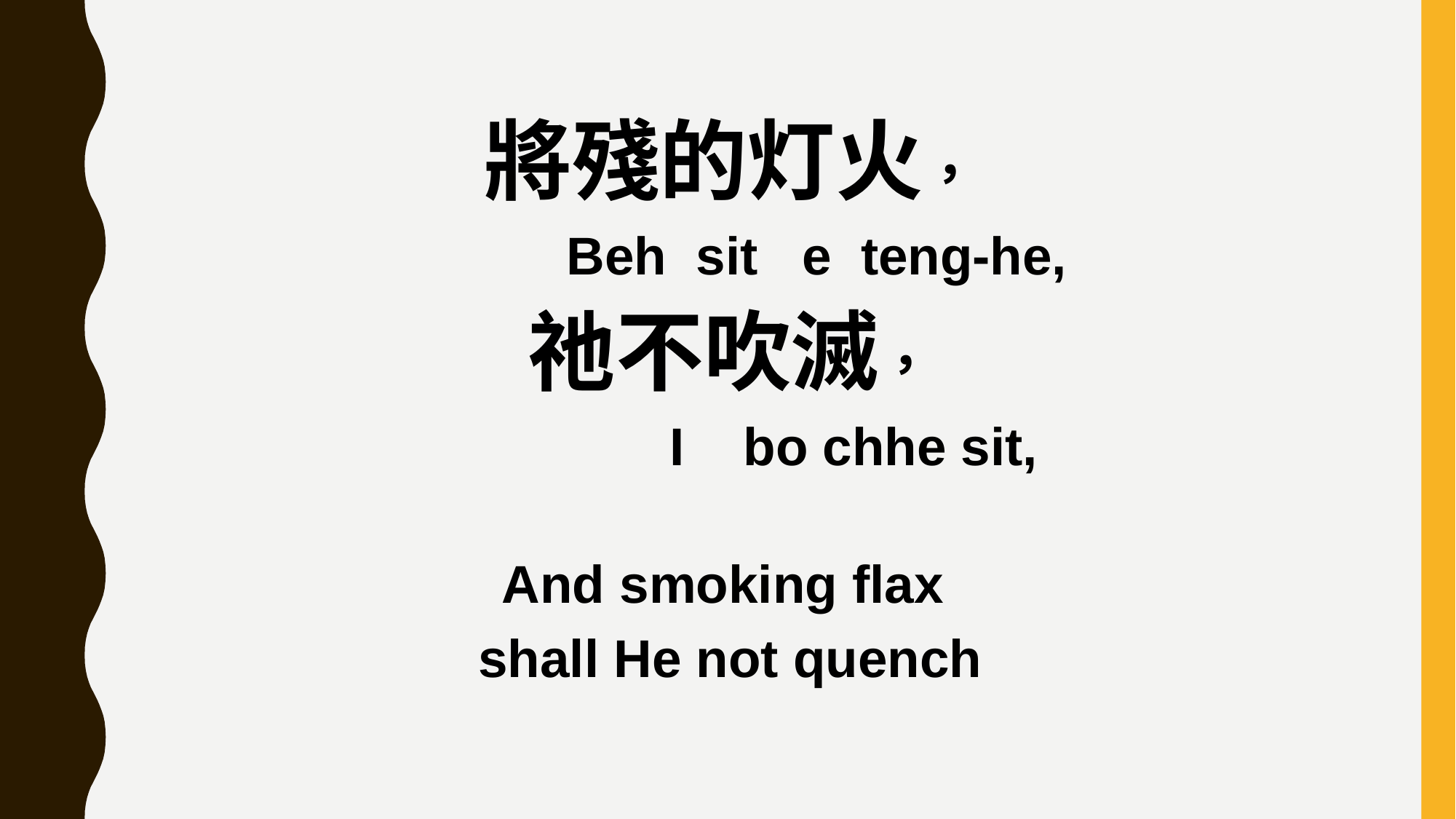

將殘的灯火，
                         Beh  sit   e  teng-he,
祂不吹滅，
                                I    bo chhe sit,

And smoking flax
shall He not quench